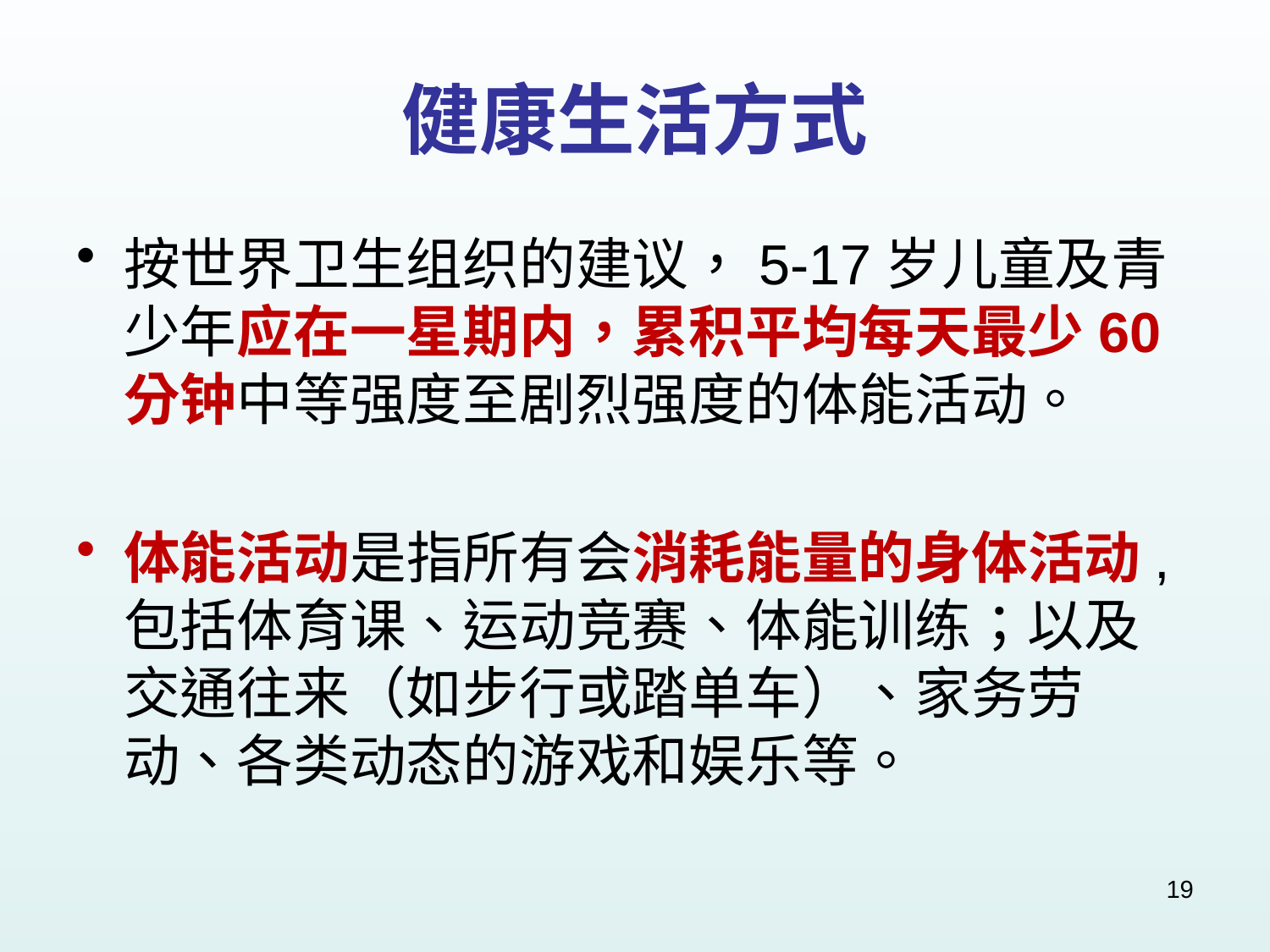

# 健康生活方式
按世界卫生组织的建议，5-17岁儿童及青少年应在一星期内，累积平均每天最少60分钟中等强度至剧烈强度的体能活动。

体能活动是指所有会消耗能量的身体活动,包括体育课、运动竞赛、体能训练；以及交通往来（如步行或踏单车）、家务劳动、各类动态的游戏和娱乐等。
19